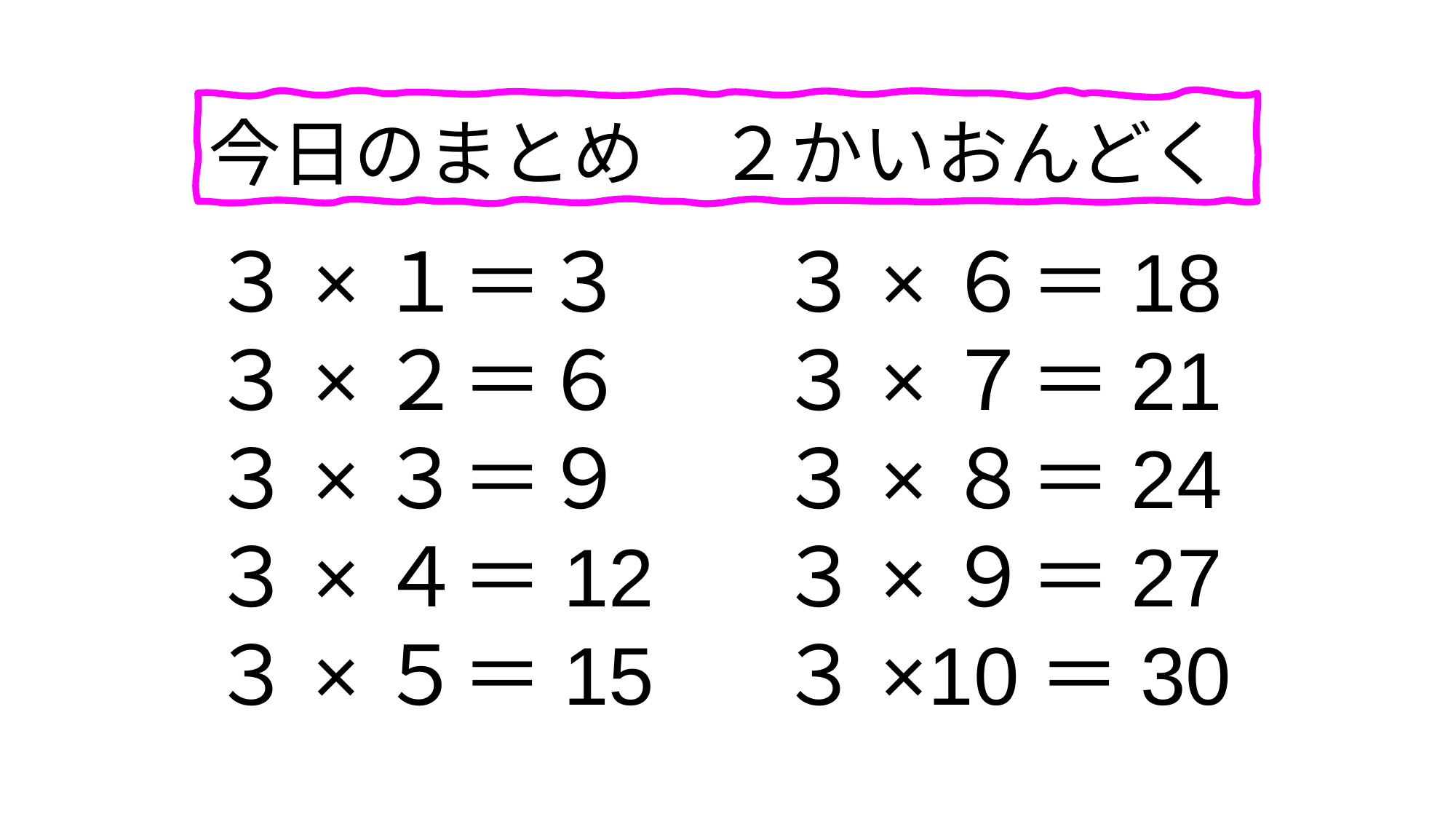

今日のまとめ　２かいおんどく
３×１＝３
３×２＝６
３×３＝９
３×４＝12
３×５＝15
３×６＝18
３×７＝21
３×８＝24
３×９＝27
３×10＝30